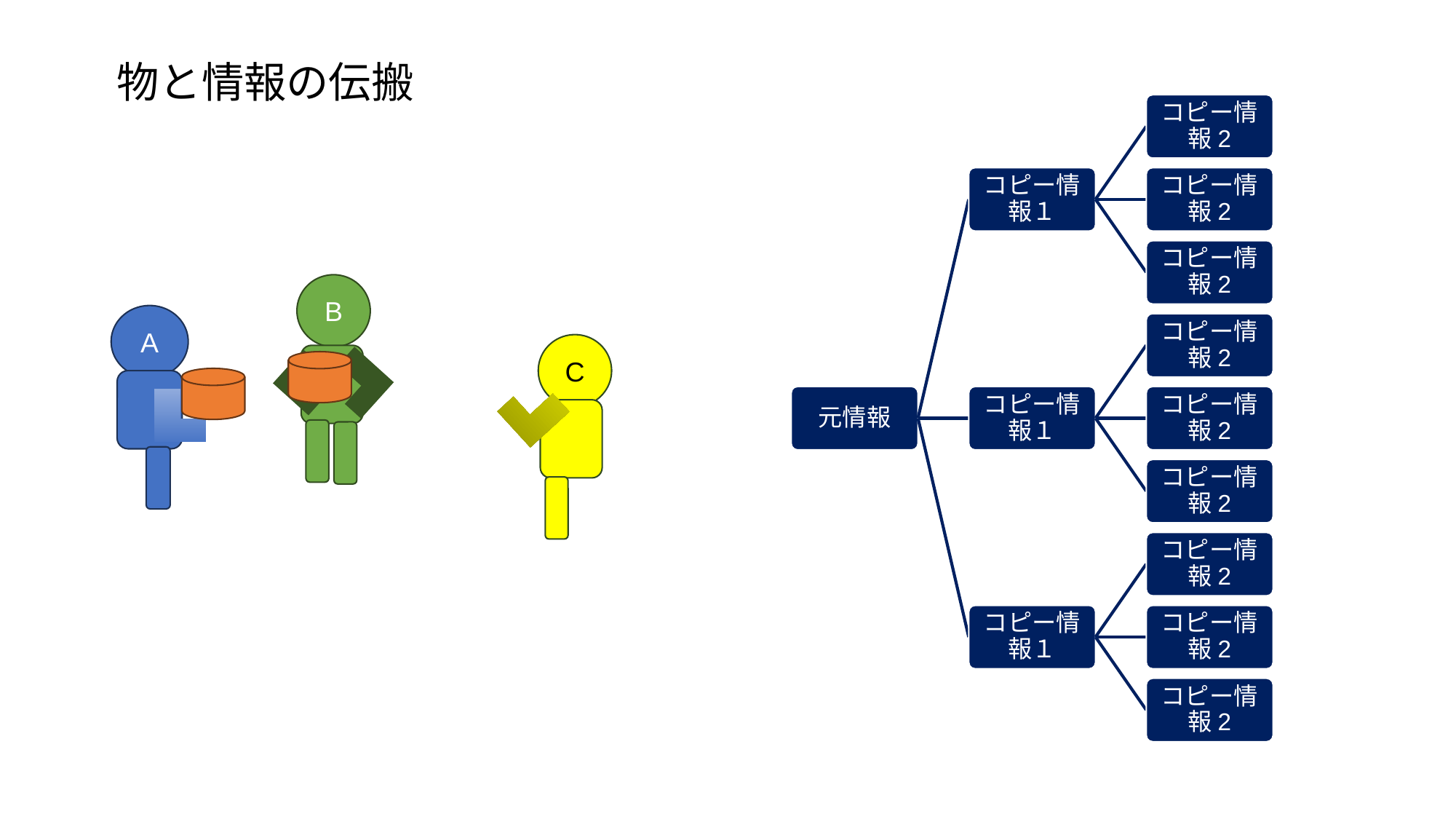

物と情報の伝搬

コピー情報2

コピー情報１

コピー情報2

コピー情報2
B

A

コピー情報2
C

元情報

コピー情報１

コピー情報2

コピー情報2

コピー情報2

コピー情報１

コピー情報2

コピー情報2